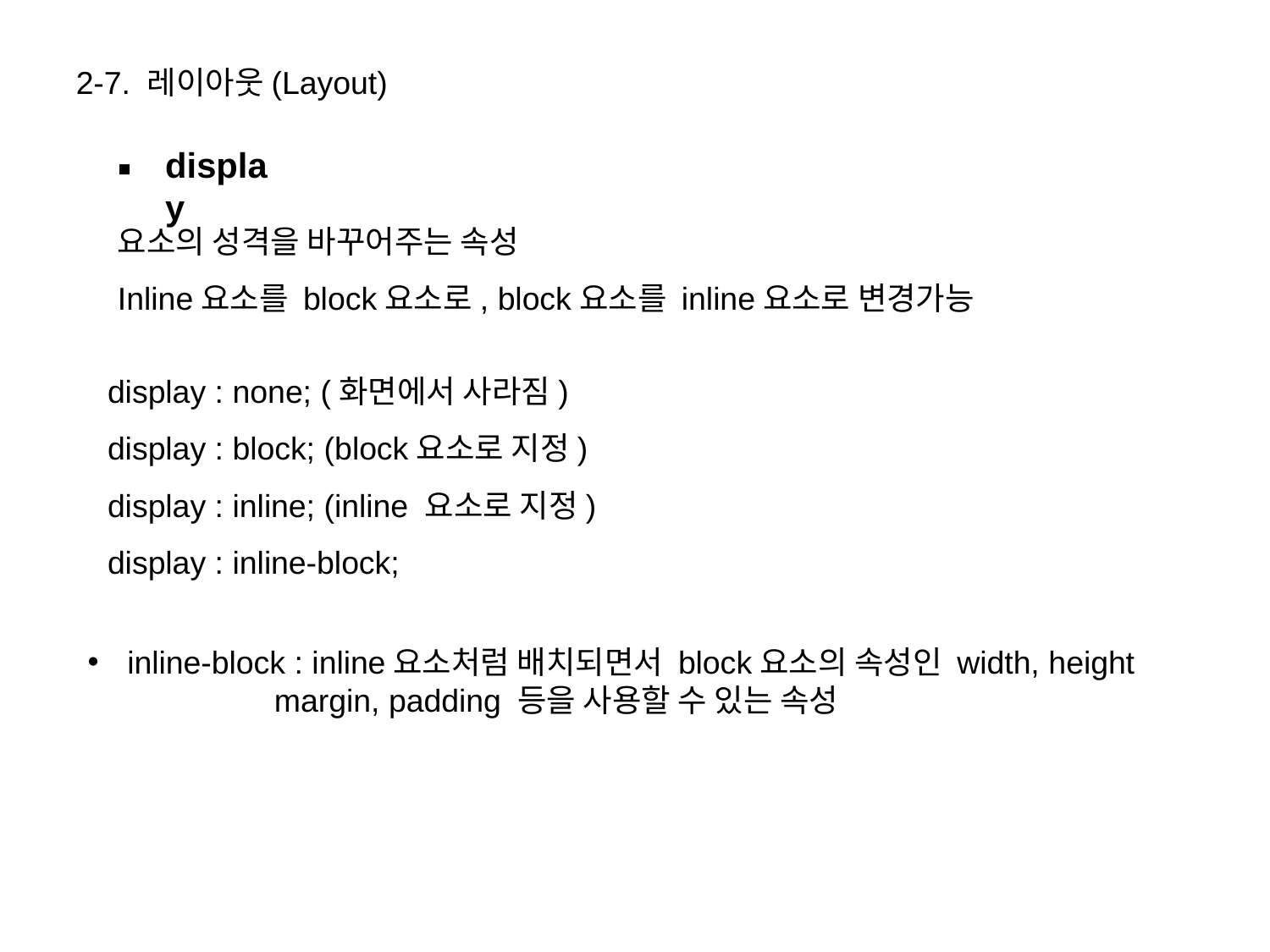

2-7. 레이아웃(Layout)
display
요소의 성격을 바꾸어주는 속성
Inline요소를 block요소로, block요소를 inline요소로 변경가능
display : none; (화면에서 사라짐)
display : block; (block요소로 지정)
display : inline; (inline 요소로 지정)
display : inline-block;
inline-block : inline요소처럼 배치되면서 block요소의 속성인 width, height
                     margin, padding 등을 사용할 수 있는 속성